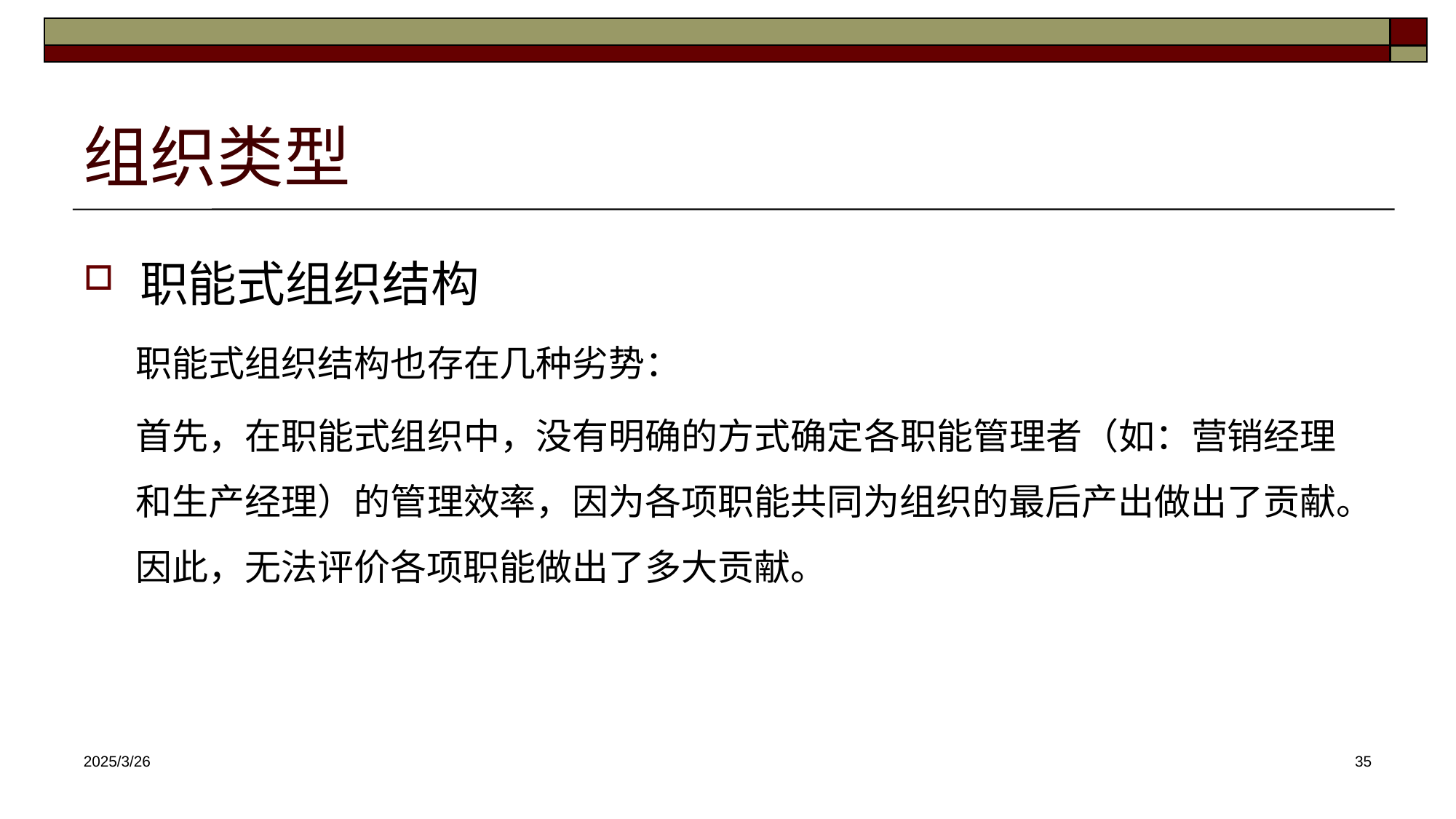

# 组织类型
职能式组织结构
职能式组织结构也存在几种劣势：
首先，在职能式组织中，没有明确的方式确定各职能管理者（如：营销经理和生产经理）的管理效率，因为各项职能共同为组织的最后产出做出了贡献。因此，无法评价各项职能做出了多大贡献。
2025/3/26
35